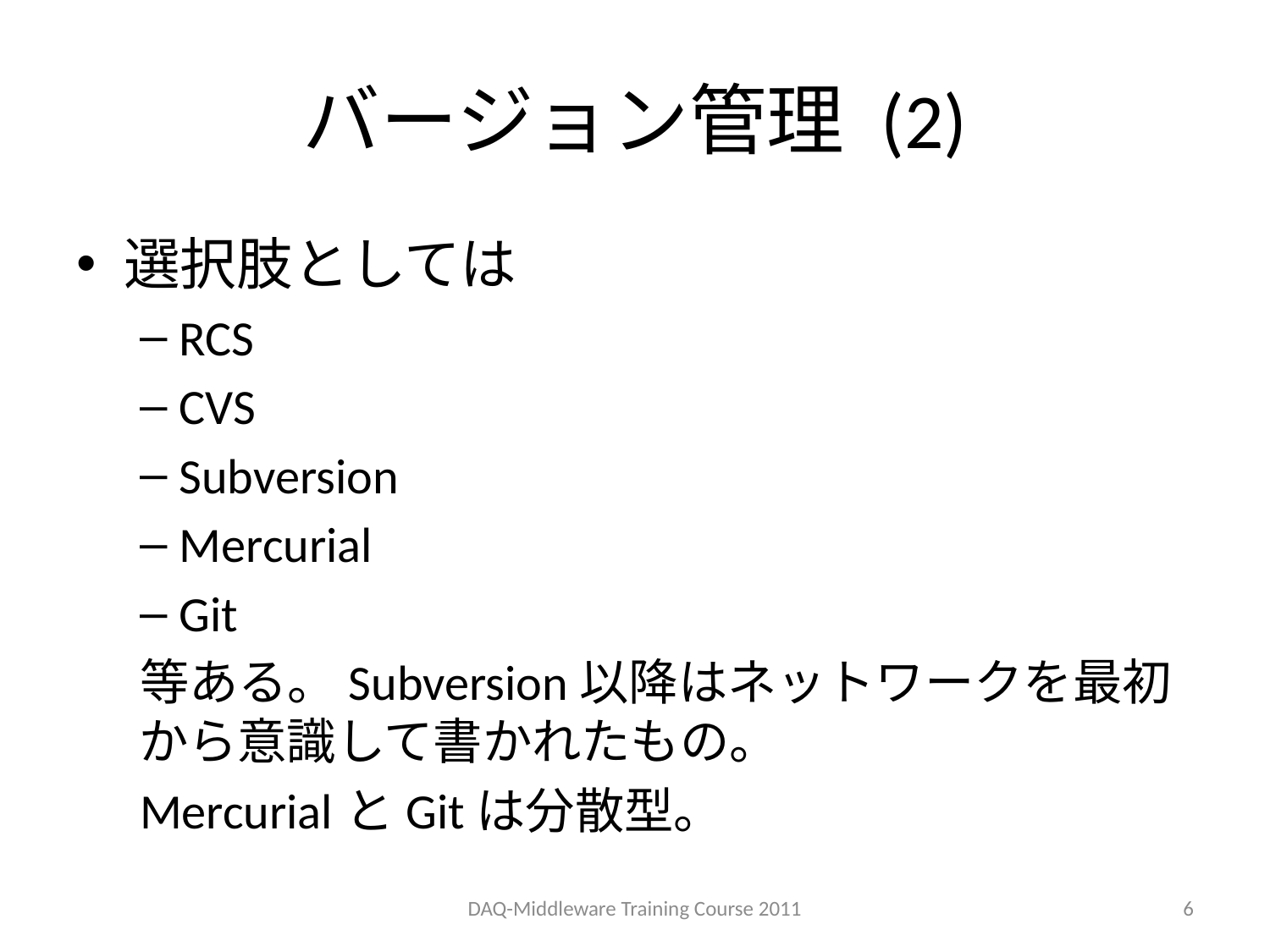

# バージョン管理 (2)
選択肢としては
RCS
CVS
Subversion
Mercurial
Git
等ある。Subversion以降はネットワークを最初から意識して書かれたもの。
MercurialとGitは分散型。
DAQ-Middleware Training Course 2011
6